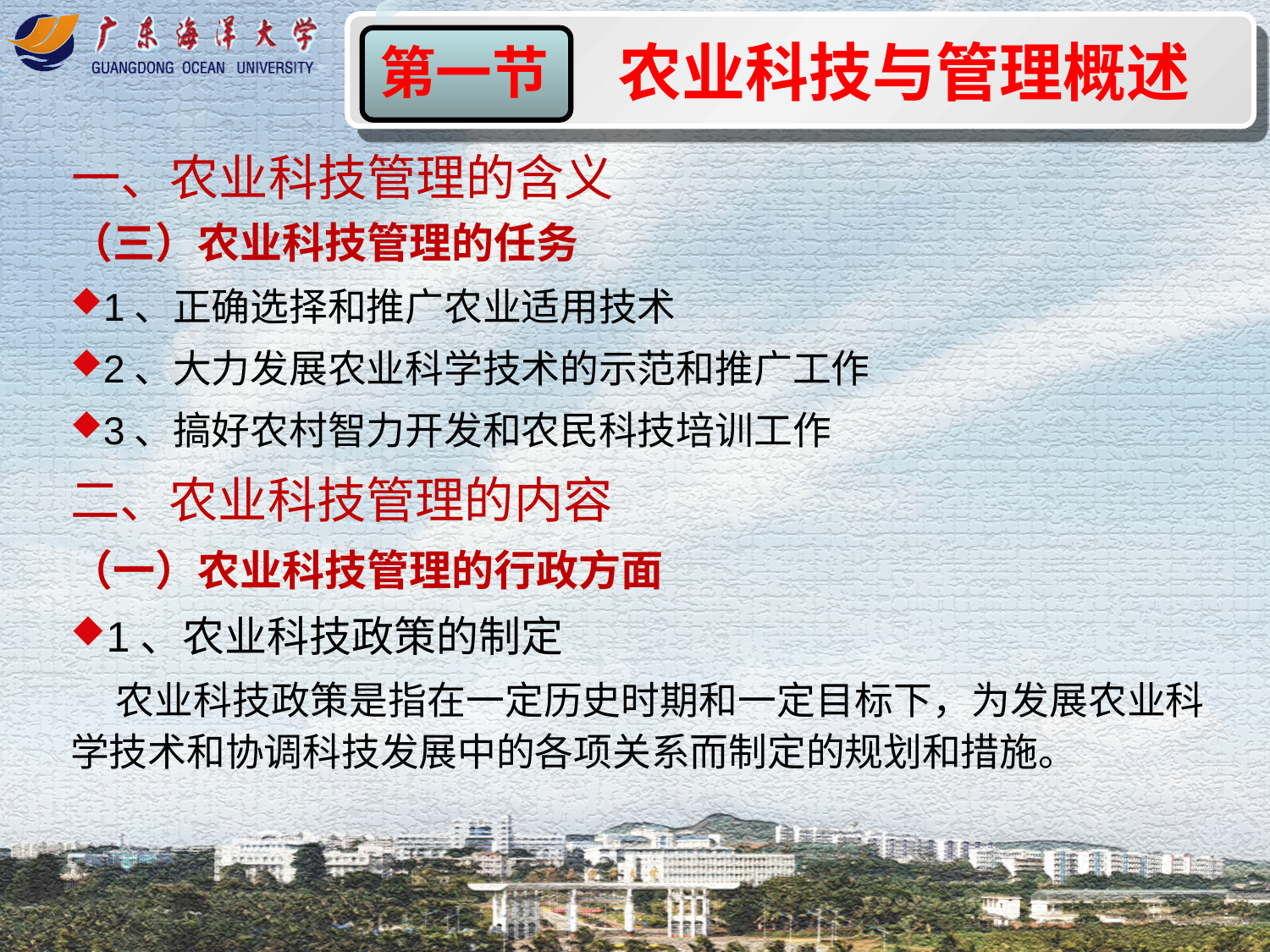

农业科技与管理概述

第一节
一、农业科技管理的含义
（三）农业科技管理的任务
1、正确选择和推广农业适用技术
2、大力发展农业科学技术的示范和推广工作
3、搞好农村智力开发和农民科技培训工作
二、农业科技管理的内容
（一）农业科技管理的行政方面
1、农业科技政策的制定
    农业科技政策是指在一定历史时期和一定目标下，为发展农业科学技术和协调科技发展中的各项关系而制定的规划和措施。